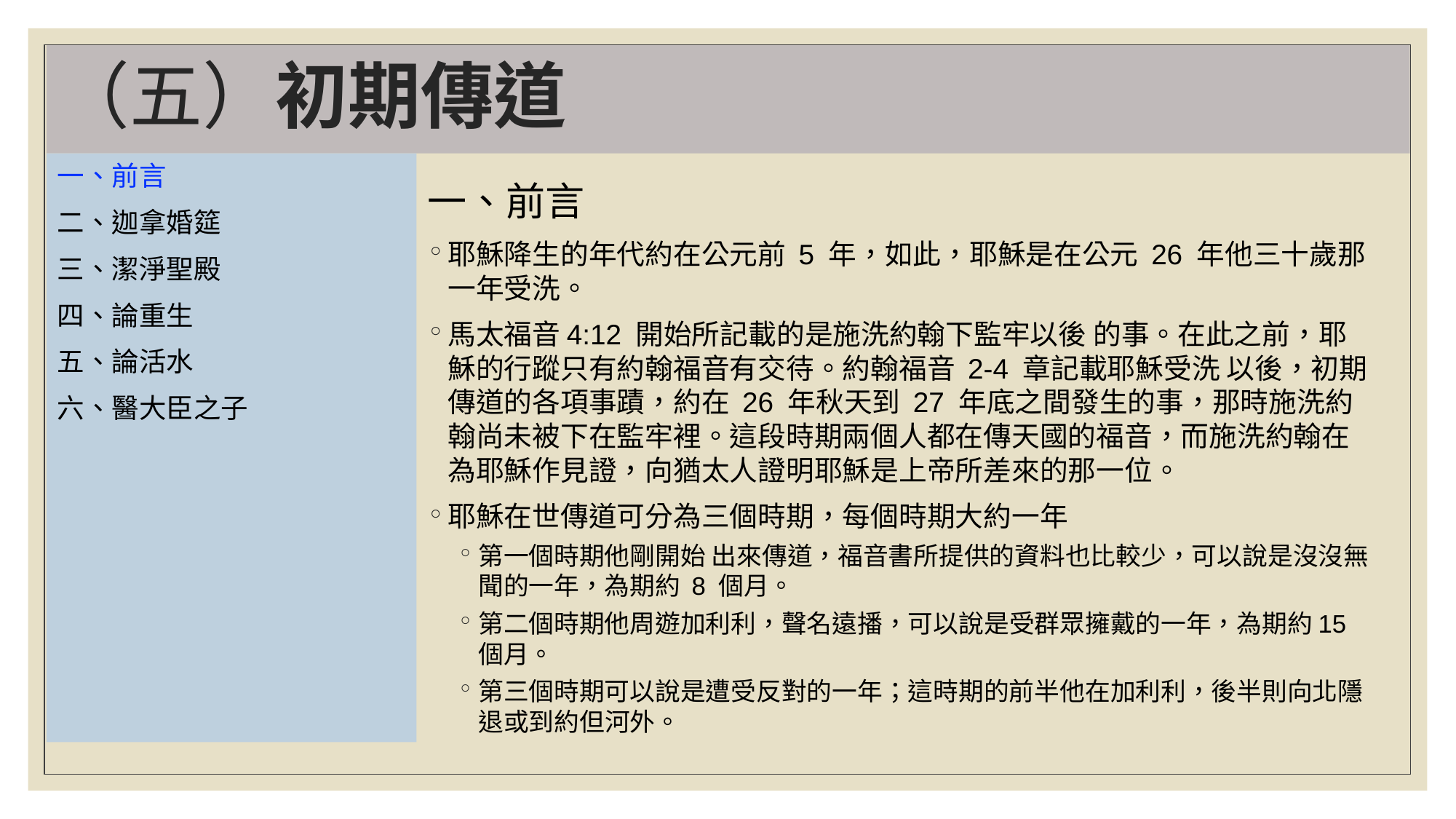

# （五）初期傳道
一、前言
二、迦拿婚筵
三、潔淨聖殿
四、論重生
五、論活水
六、醫大臣之子

一、前言
耶穌降生的年代約在公元前 5 年，如此，耶穌是在公元 26 年他三十歲那一年受洗。
馬太福音4:12 開始所記載的是施洗約翰下監牢以後 的事。在此之前，耶穌的行蹤只有約翰福音有交待。約翰福音 2-4 章記載耶穌受洗 以後，初期傳道的各項事蹟，約在 26 年秋天到 27 年底之間發生的事，那時施洗約 翰尚未被下在監牢裡。這段時期兩個人都在傳天國的福音，而施洗約翰在為耶穌作見證，向猶太人證明耶穌是上帝所差來的那一位。
耶穌在世傳道可分為三個時期，每個時期大約一年
第一個時期他剛開始 出來傳道，福音書所提供的資料也比較少，可以說是沒沒無聞的一年，為期約 8 個月。
第二個時期他周遊加利利，聲名遠播，可以說是受群眾擁戴的一年，為期約15 個月。
第三個時期可以說是遭受反對的一年；這時期的前半他在加利利，後半則向北隱 退或到約但河外。